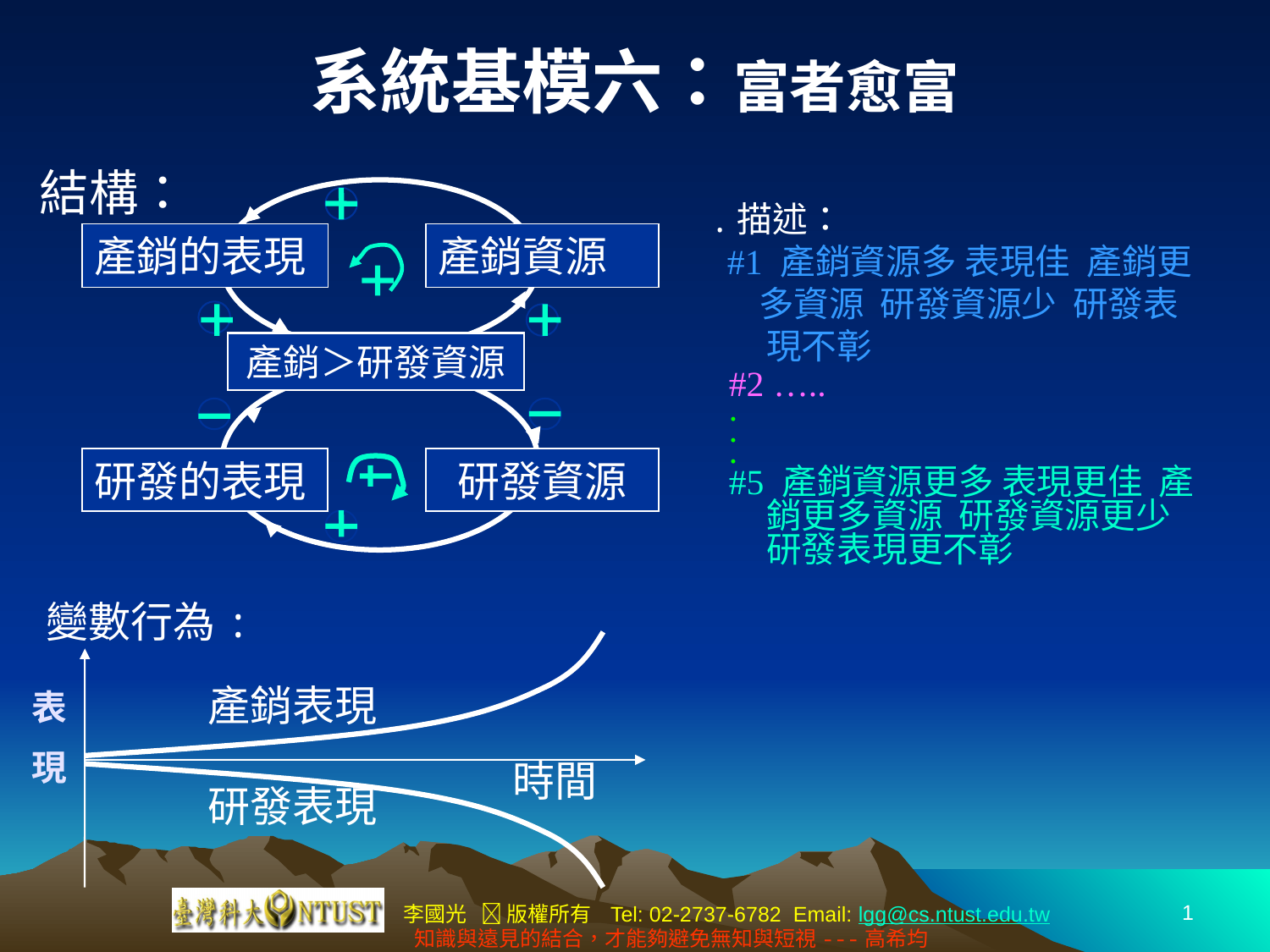

# 系統基模六：富者愈富
結構：

產銷的表現
產銷資源

產銷＞研發資源

研發的表現
研發資源

․描述：
 #1 產銷資源多 表現佳  產銷更
     多資源  研發資源少  研發表
      現不彰
  #2 …..
  .
  .
  .
  #5 產銷資源更多 表現更佳  產
      銷更多資源  研發資源更少
      研發表現更不彰

變數行為:

產銷表現

研發表現
時間
表
現
1